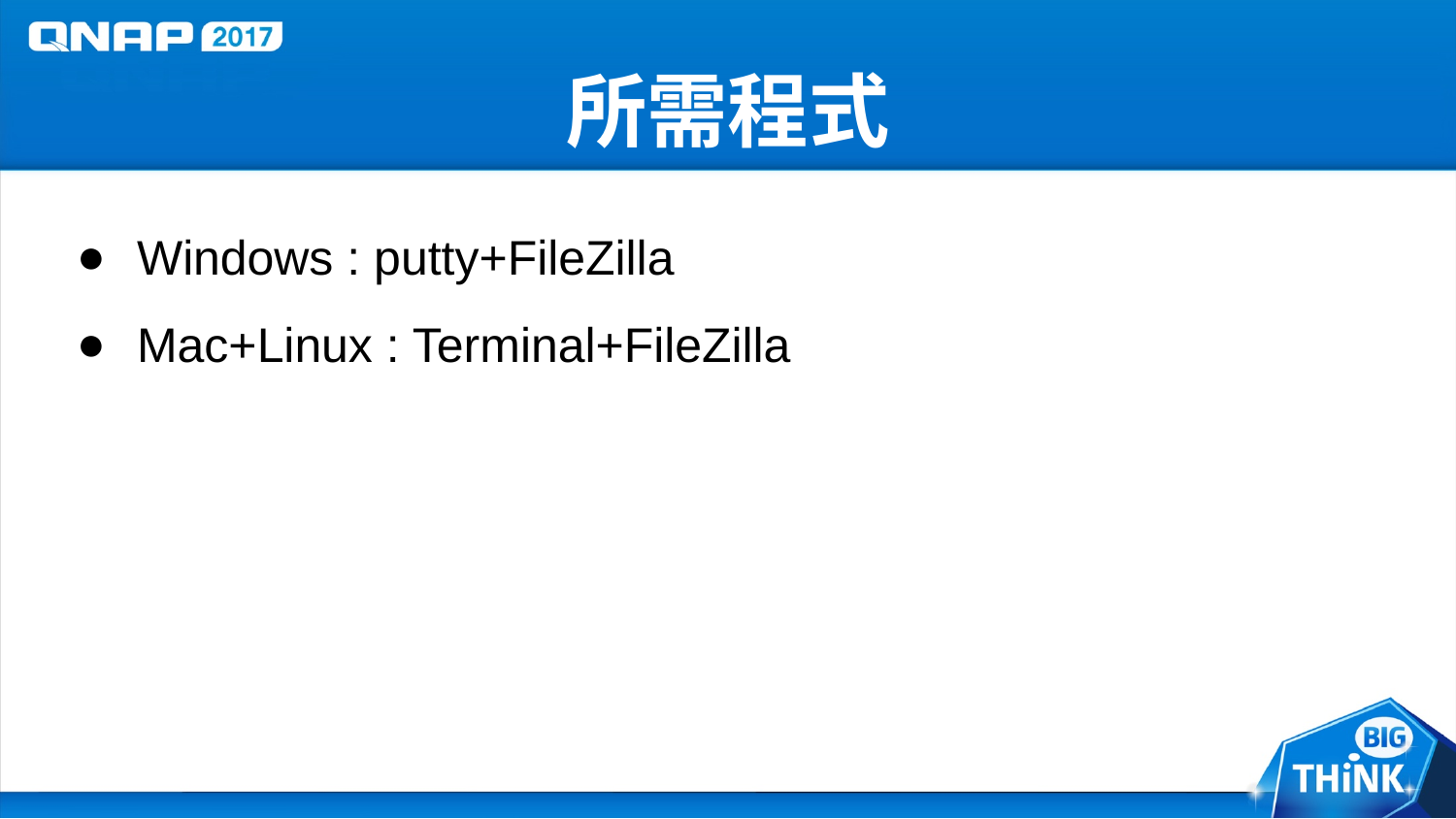

# 所需程式
Windows : putty+FileZilla
Mac+Linux : Terminal+FileZilla